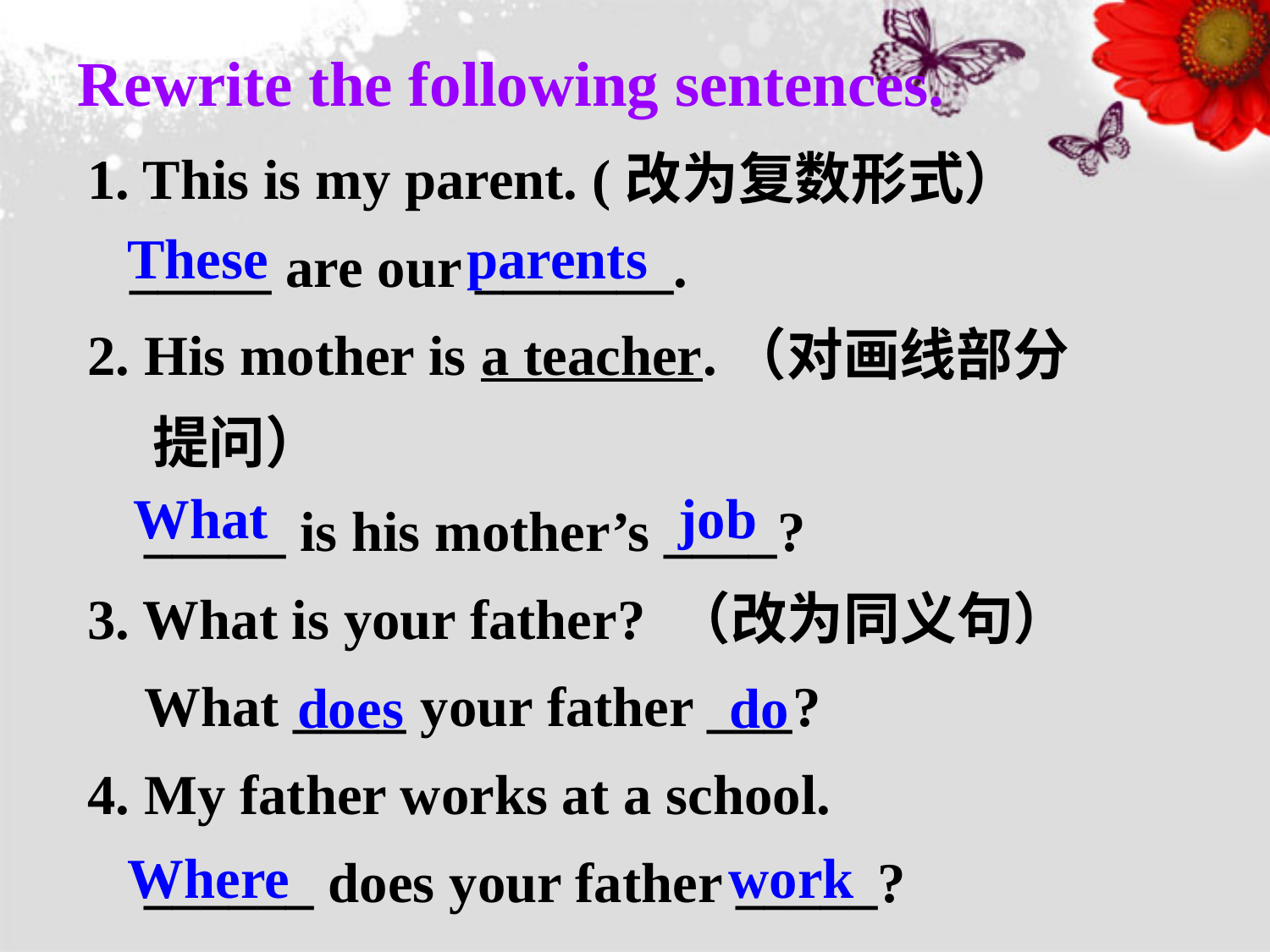

Rewrite the following sentences.
1. This is my parent. (改为复数形式）
   _____ are our _______.
2. His mother is a teacher.（对画线部分
    提问）
    _____ is his mother’s ____?
3. What is your father? （改为同义句）
    What ____ your father ___?
4. My father works at a school.
    ______ does your father _____?
These              parents
What                             job
does                       do
Where                               work